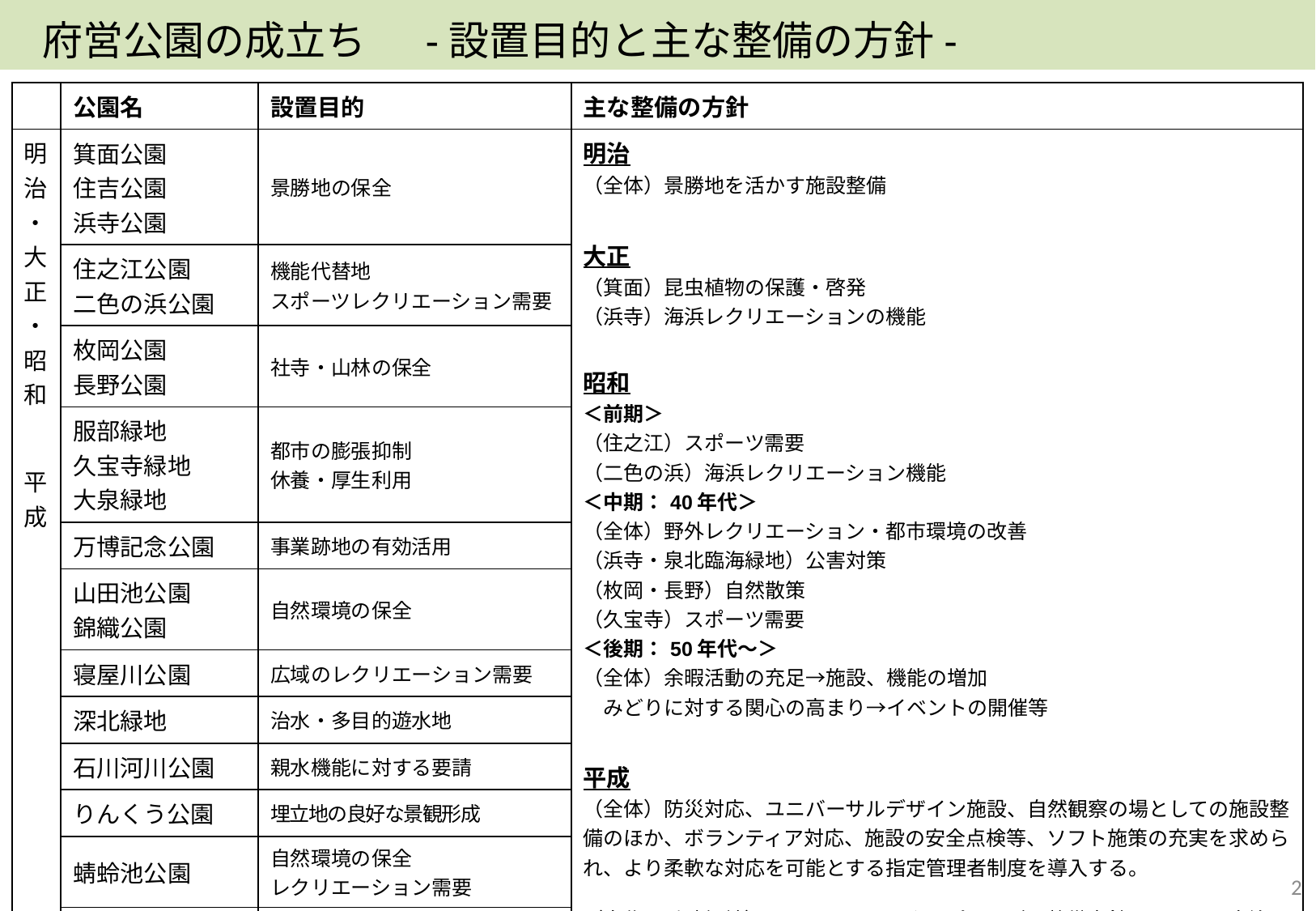

府営公園の成立ち　 -設置目的と主な整備の方針-
|  | 公園名 | 設置目的 | 主な整備の方針 |
| --- | --- | --- | --- |
| 明治・大正 ・昭和 平成 | 箕面公園 住吉公園 浜寺公園 | 景勝地の保全 | 明治 （全体）景勝地を活かす施設整備 大正 （箕面）昆虫植物の保護・啓発 （浜寺）海浜レクリエーションの機能 昭和 ＜前期＞ （住之江）スポーツ需要 （二色の浜）海浜レクリエーション機能 ＜中期：40年代＞ （全体）野外レクリエーション・都市環境の改善 （浜寺・泉北臨海緑地）公害対策 （枚岡・長野）自然散策 （久宝寺）スポーツ需要 ＜後期：50年代～＞ （全体）余暇活動の充足→施設、機能の増加 　みどりに対する関心の高まり→イベントの開催等 平成 （全体）防災対応、ユニバーサルデザイン施設、自然観察の場としての施設整備のほか、ボランティア対応、施設の安全点検等、ソフト施策の充実を求められ、より柔軟な対応を可能とする指定管理者制度を導入する。 （泉佐野丘陵緑地）これまでのマスタープラン型の整備方針ではなく、自治体・企業・ 府民が協働で作るシナリオ型公園の整備を進める。 |
|  | 住之江公園 二色の浜公園 | 機能代替地 スポーツレクリエーション需要 |  |
|  | 枚岡公園 長野公園 | 社寺・山林の保全 |  |
|  | 服部緑地 久宝寺緑地 大泉緑地 | 都市の膨張抑制 休養・厚生利用 |  |
|  | 万博記念公園 | 事業跡地の有効活用 |  |
|  | 山田池公園 錦織公園 | 自然環境の保全 |  |
|  | 寝屋川公園 | 広域のレクリエーション需要 |  |
|  | 深北緑地 | 治水・多目的遊水地 |  |
|  | 石川河川公園 | 親水機能に対する要請 |  |
|  | りんくう公園 | 埋立地の良好な景観形成 |  |
|  | 蜻蛉池公園 | 自然環境の保全 レクリエーション需要 |  |
|  | せんなん里海公園 | 里海の活用、保全、再生 |  |
|  | 泉佐野丘陵緑地 | 事業跡地の有効活用 |  |
2